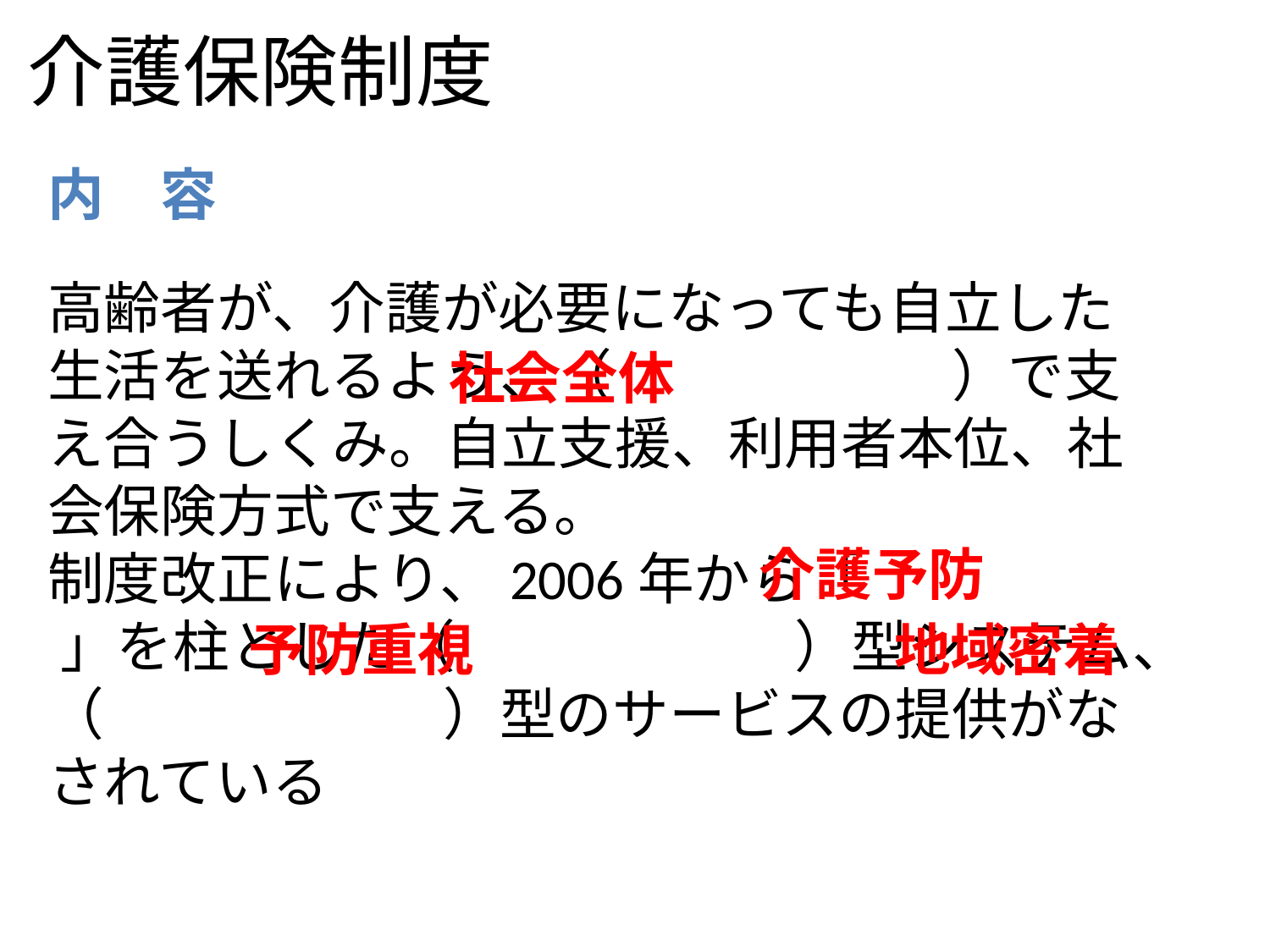

# 介護保険制度
内　容
高齢者が、介護が必要になっても自立した生活を送れるよう、（　社会全体　）で支え合うしくみ。自立支援、利用者本位、社会保険方式で支える。
制度改正により、2006年から「 介護予防 」を柱とした（　予防重視　）型システム、（　地域密着　）型のサービスの提供がなされている
社会全体
介護予防
予防重視
地域密着